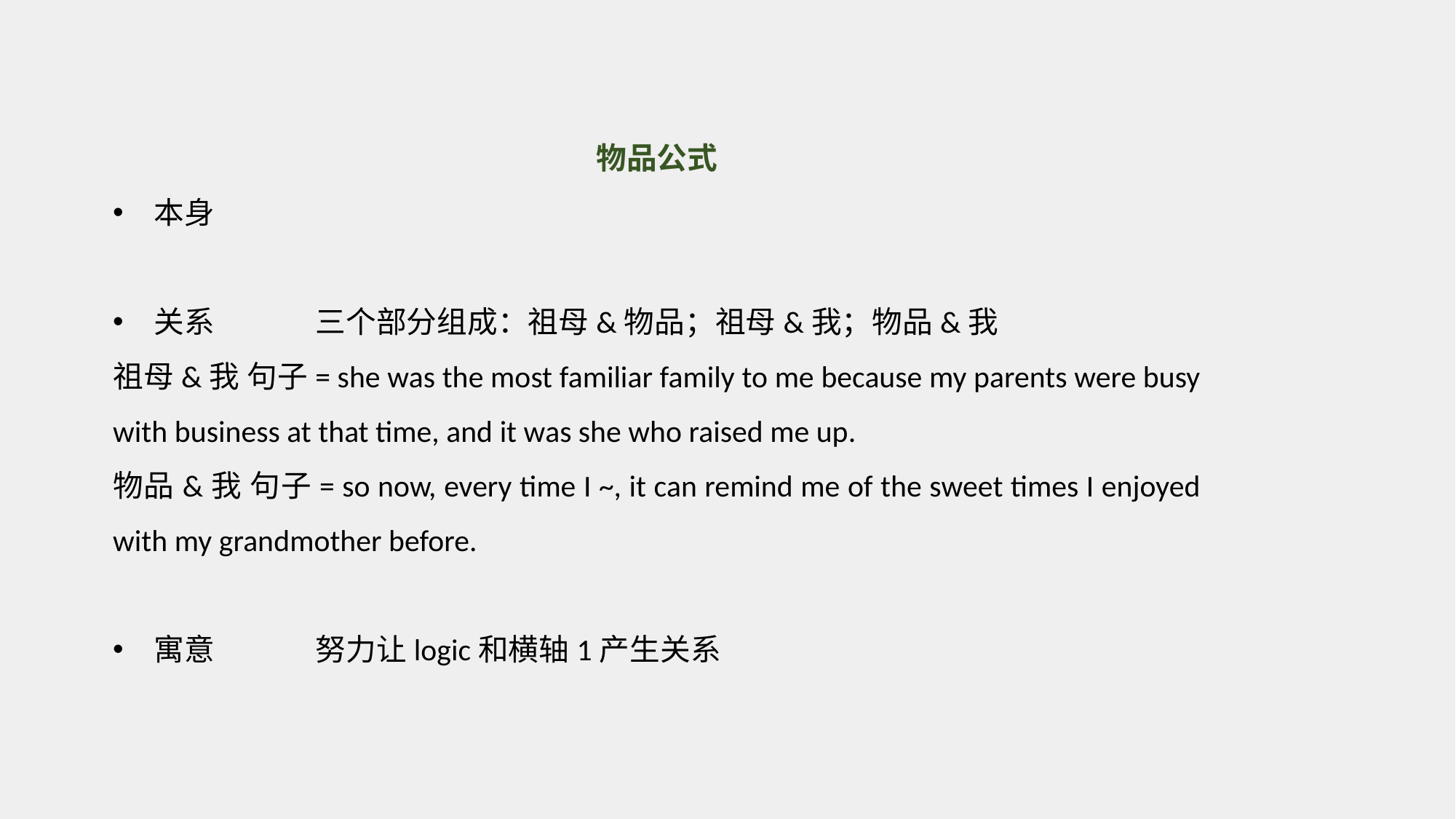

物品公式
本身

关系               三个部分组成：祖母&物品；祖母&我；物品&我
祖母&我 句子= she was the most familiar family to me because my parents were busy with business at that time, and it was she who raised me up.
物品&我 句子= so now, every time I ~, it can remind me of the sweet times I enjoyed with my grandmother before.

寓意               努力让logic和横轴1产生关系